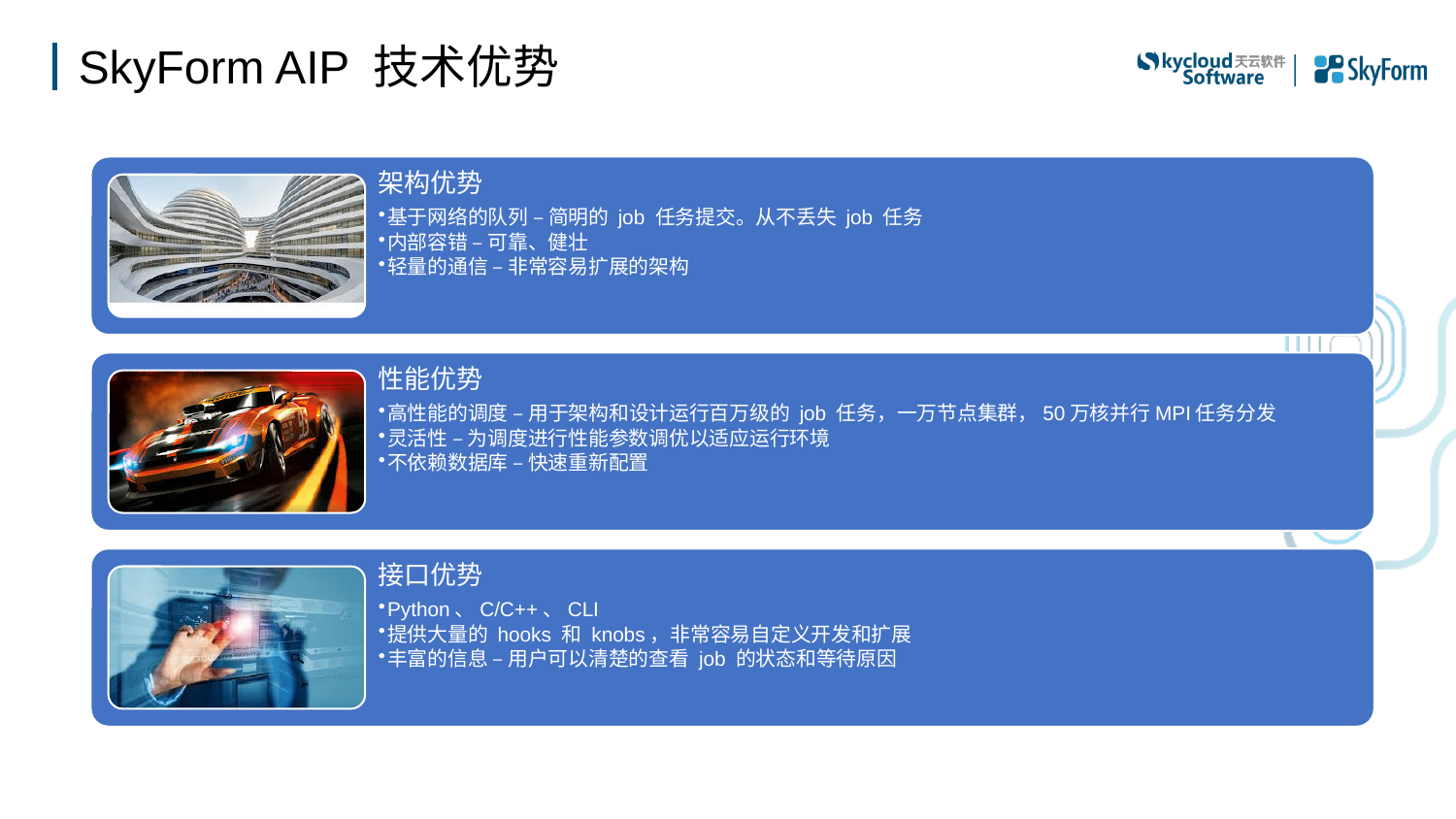

# SkyForm AIP 技术优势
架构优势
基于网络的队列 – 简明的 job 任务提交。从不丢失 job 任务
内部容错 – 可靠、健壮
轻量的通信 – 非常容易扩展的架构
性能优势
高性能的调度 – 用于架构和设计运行百万级的 job 任务，一万节点集群，50万核并行MPI任务分发
灵活性 – 为调度进行性能参数调优以适应运行环境
不依赖数据库 – 快速重新配置
接口优势
Python、C/C++、CLI
提供大量的 hooks 和 knobs，非常容易自定义开发和扩展
丰富的信息 – 用户可以清楚的查看 job 的状态和等待原因